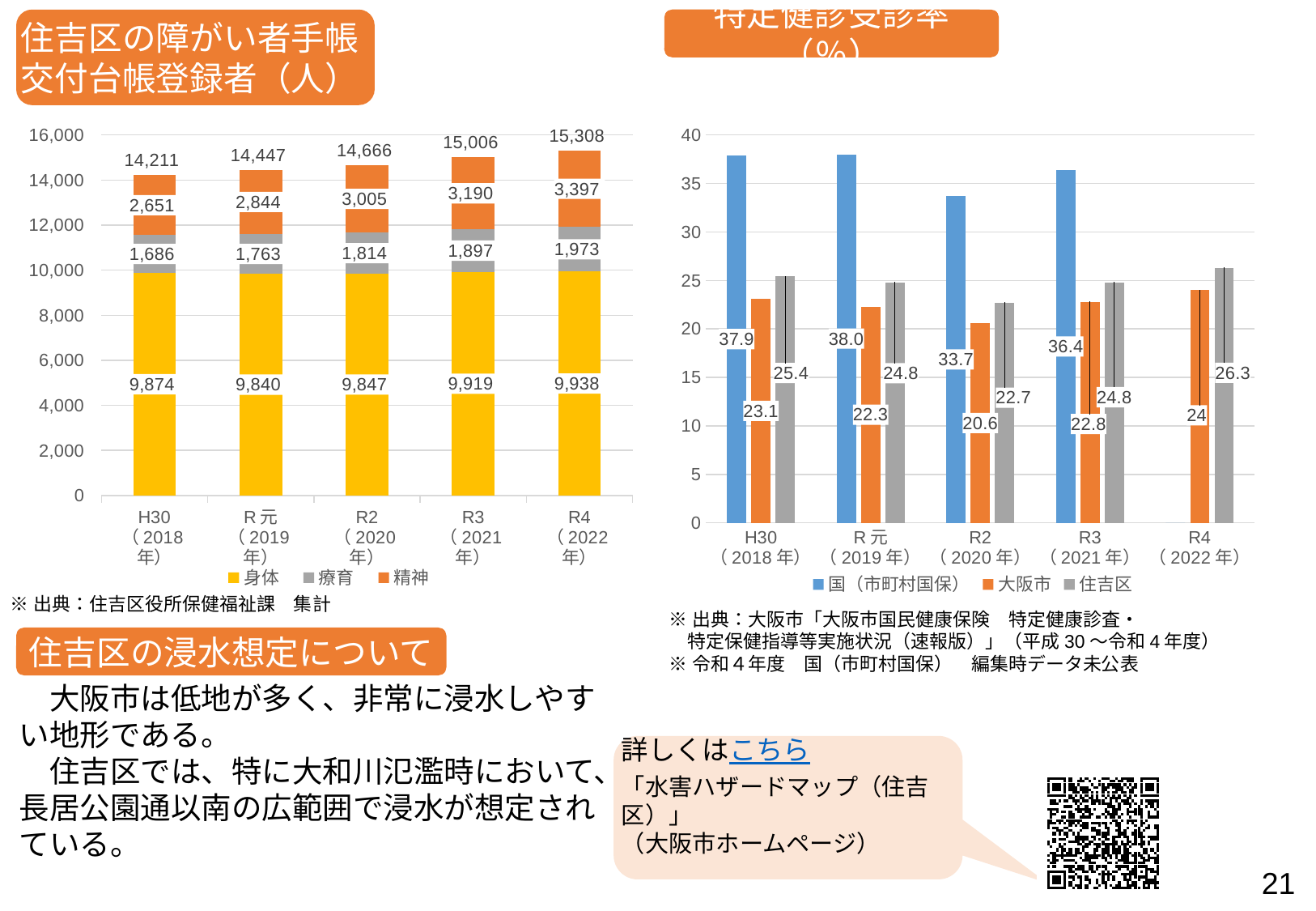

住吉区の障がい者手帳
交付台帳登録者（人）
特定健診受診率（％）

### Chart

| Category | 国（市町村国保） | 大阪市 | 住吉区 |
|---|---|---|---|
| H30
（2018年） | 37.9 | 23.1 | 25.4 |
| R元
（2019年） | 38.0 | 22.3 | 24.8 |
| R2
（2020年） | 33.7 | 20.6 | 22.7 |
| R3
（2021年） | 36.4 | 22.8 | 24.8 |
| R4
（2022年） | 0.0 | 24.0 | 26.3 |

### Chart

| Category | 身体 | 療育 | 精神 | 合計 |
|---|---|---|---|---|
| H30
（2018年） | 9874.0 | 1686.0 | 2651.0 | 14211.0 |
| R元
（2019年） | 9840.0 | 1763.0 | 2844.0 | 14447.0 |
| R2
（2020年） | 9847.0 | 1814.0 | 3005.0 | 14666.0 |
| R3
（2021年） | 9919.0 | 1897.0 | 3190.0 | 15006.0 |
| R4
（2022年） | 9938.0 | 1973.0 | 3397.0 | 15308.0 |
※出典：住吉区役所保健福祉課　集計
※出典：大阪市「大阪市国民健康保険　特定健康診査・
　特定保健指導等実施状況（速報版）」（平成30～令和4年度）
※令和４年度　国（市町村国保）　編集時データ未公表
住吉区の浸水想定について
　大阪市は低地が多く、非常に浸水しやすい地形である。
　住吉区では、特に大和川氾濫時において、長居公園通以南の広範囲で浸水が想定されている。

詳しくはこちら
「水害ハザードマップ（住吉区）」
（大阪市ホームページ）
21